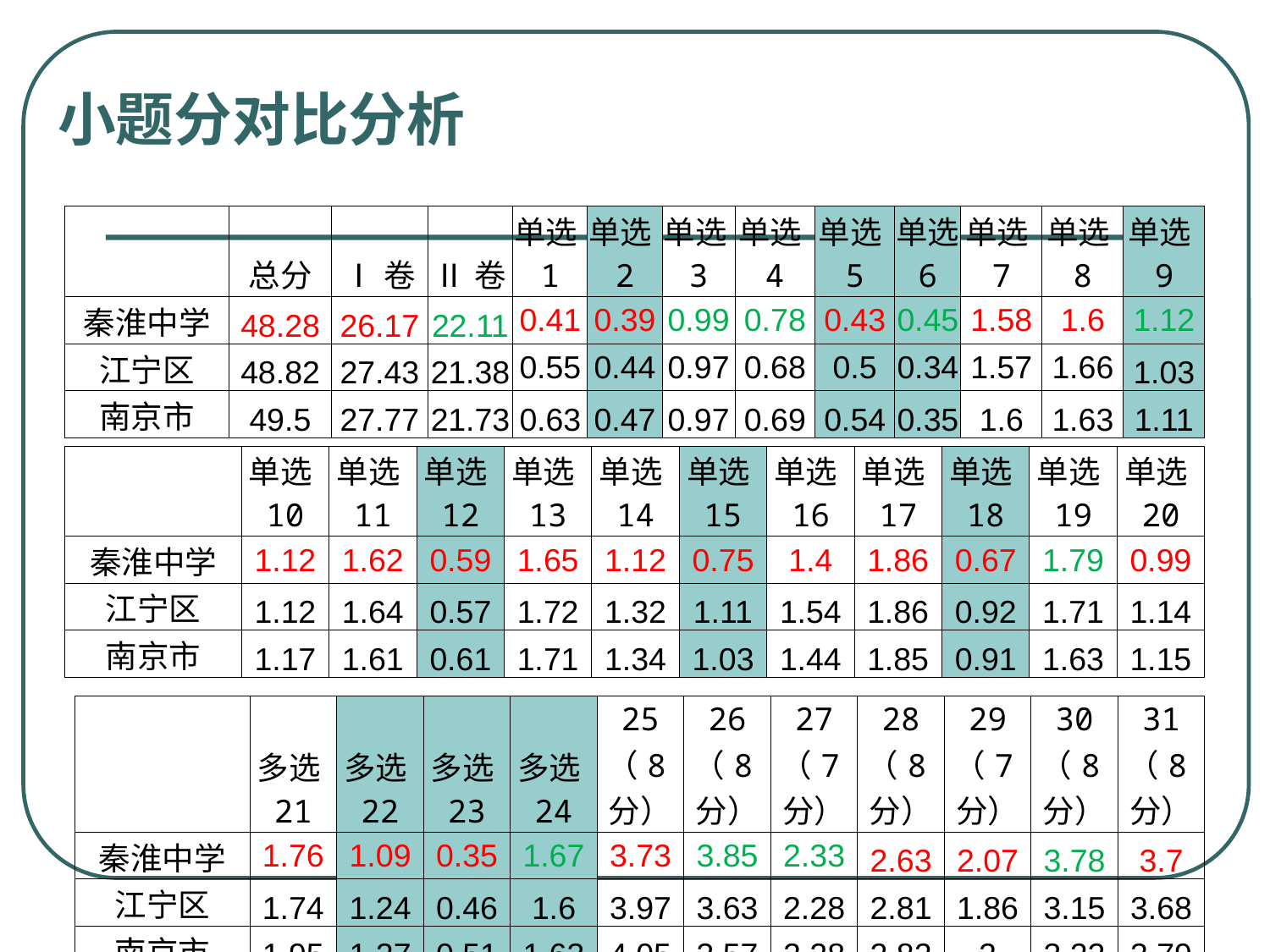

# 小题分对比分析
|  | 总分 | Ⅰ卷 | Ⅱ卷 | 单选1 | 单选2 | 单选3 | 单选4 | 单选5 | 单选6 | 单选7 | 单选8 | 单选9 |
| --- | --- | --- | --- | --- | --- | --- | --- | --- | --- | --- | --- | --- |
| 秦淮中学 | 48.28 | 26.17 | 22.11 | 0.41 | 0.39 | 0.99 | 0.78 | 0.43 | 0.45 | 1.58 | 1.6 | 1.12 |
| 江宁区 | 48.82 | 27.43 | 21.38 | 0.55 | 0.44 | 0.97 | 0.68 | 0.5 | 0.34 | 1.57 | 1.66 | 1.03 |
| 南京市 | 49.5 | 27.77 | 21.73 | 0.63 | 0.47 | 0.97 | 0.69 | 0.54 | 0.35 | 1.6 | 1.63 | 1.11 |
|  | 单选10 | 单选11 | 单选12 | 单选13 | 单选14 | 单选15 | 单选16 | 单选17 | 单选18 | 单选19 | 单选20 |
| --- | --- | --- | --- | --- | --- | --- | --- | --- | --- | --- | --- |
| 秦淮中学 | 1.12 | 1.62 | 0.59 | 1.65 | 1.12 | 0.75 | 1.4 | 1.86 | 0.67 | 1.79 | 0.99 |
| 江宁区 | 1.12 | 1.64 | 0.57 | 1.72 | 1.32 | 1.11 | 1.54 | 1.86 | 0.92 | 1.71 | 1.14 |
| 南京市 | 1.17 | 1.61 | 0.61 | 1.71 | 1.34 | 1.03 | 1.44 | 1.85 | 0.91 | 1.63 | 1.15 |
|  | 多选21 | 多选22 | 多选23 | 多选24 | 25 （8分） | 26 （8分） | 27 （7分） | 28 （8分） | 29 （7分） | 30 （8分） | 31 （8分） |
| --- | --- | --- | --- | --- | --- | --- | --- | --- | --- | --- | --- |
| 秦淮中学 | 1.76 | 1.09 | 0.35 | 1.67 | 3.73 | 3.85 | 2.33 | 2.63 | 2.07 | 3.78 | 3.7 |
| 江宁区 | 1.74 | 1.24 | 0.46 | 1.6 | 3.97 | 3.63 | 2.28 | 2.81 | 1.86 | 3.15 | 3.68 |
| 南京市 | 1.95 | 1.27 | 0.51 | 1.63 | 4.05 | 3.57 | 2.28 | 2.82 | 2 | 3.22 | 3.79 |